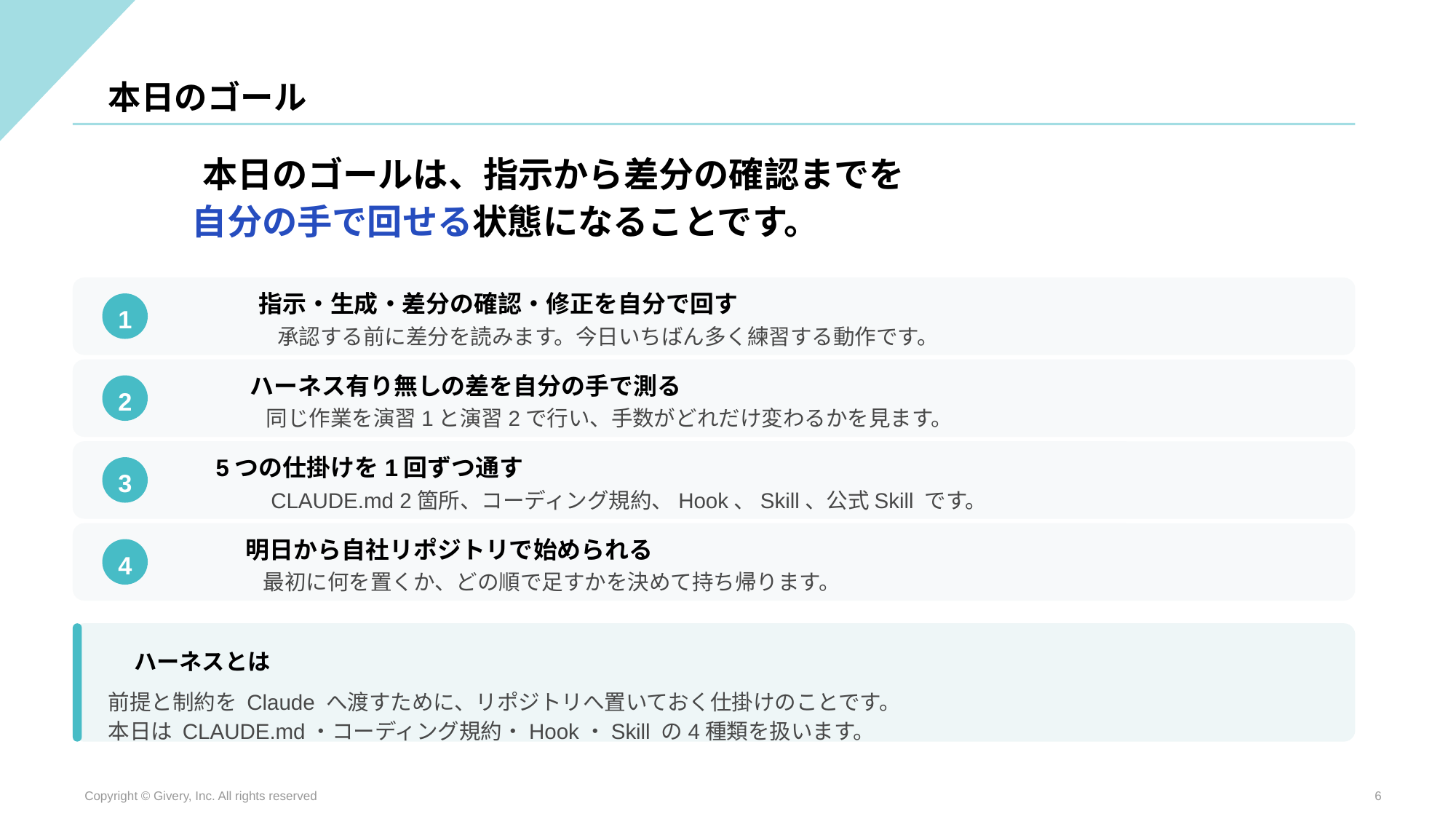

本日のゴール

本日のゴールは、指示から差分の確認までを
自分の手で回せる状態になることです。

指示・生成・差分の確認・修正を自分で回す

1
承認する前に差分を読みます。今日いちばん多く練習する動作です。

ハーネス有り無しの差を自分の手で測る

2
同じ作業を演習1と演習2で行い、手数がどれだけ変わるかを見ます。

5つの仕掛けを1回ずつ通す

3
CLAUDE.md 2箇所、コーディング規約、Hook、Skill、公式Skill です。

明日から自社リポジトリで始められる

4
最初に何を置くか、どの順で足すかを決めて持ち帰ります。

ハーネスとは
前提と制約を Claude へ渡すために、リポジトリへ置いておく仕掛けのことです。
本日は CLAUDE.md・コーディング規約・Hook・Skill の4種類を扱います。
Copyright © Givery, Inc. All rights reserved
6